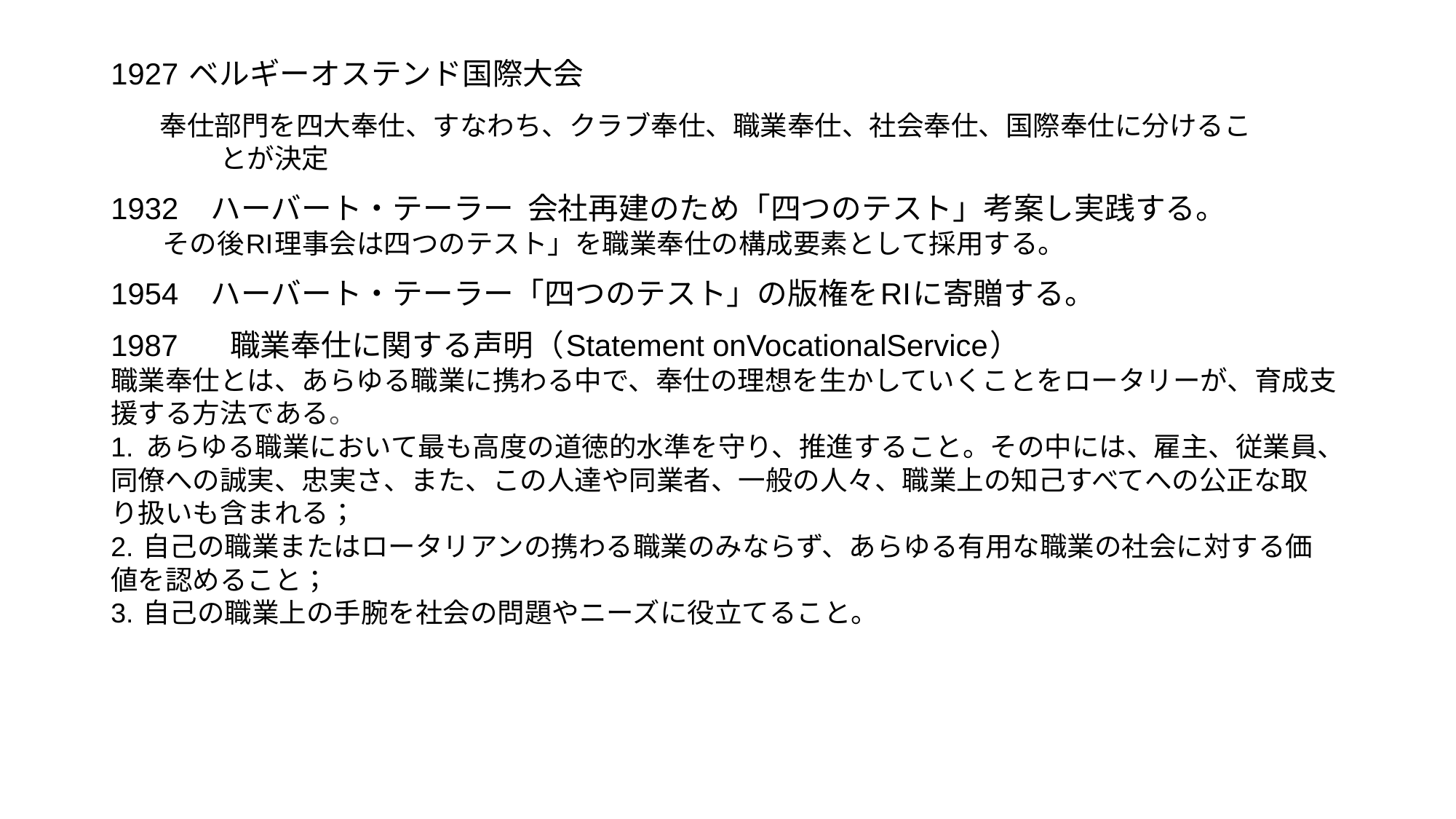

1927 ベルギーオステンド国際大会

　　　　奉仕部門を四大奉仕、すなわち、クラブ奉仕、職業奉仕、社会奉仕、国際奉仕に分けるこ
　　　　とが決定

1932　ハーバート・テーラー  会社再建のため「四つのテスト」考案し実践する。
　　　　 その後RI理事会は四つのテスト」を職業奉仕の構成要素として採用する。

1954　ハーバート・テーラー「四つのテスト」の版権をRIに寄贈する。

　職業奉仕に関する声明（Statement onVocationalService）
職業奉仕とは、あらゆる職業に携わる中で、奉仕の理想を生かしていくことをロータリーが、育成支
援する方法である。
 あらゆる職業において最も高度の道徳的水準を守り、推進すること。その中には、雇主、従業員、
同僚への誠実、忠実さ、また、この人達や同業者、一般の人々、職業上の知己すべてへの公正な取
り扱いも含まれる；
2. 自己の職業またはロータリアンの携わる職業のみならず、あらゆる有用な職業の社会に対する価
値を認めること；
3. 自己の職業上の手腕を社会の問題やニーズに役立てること。